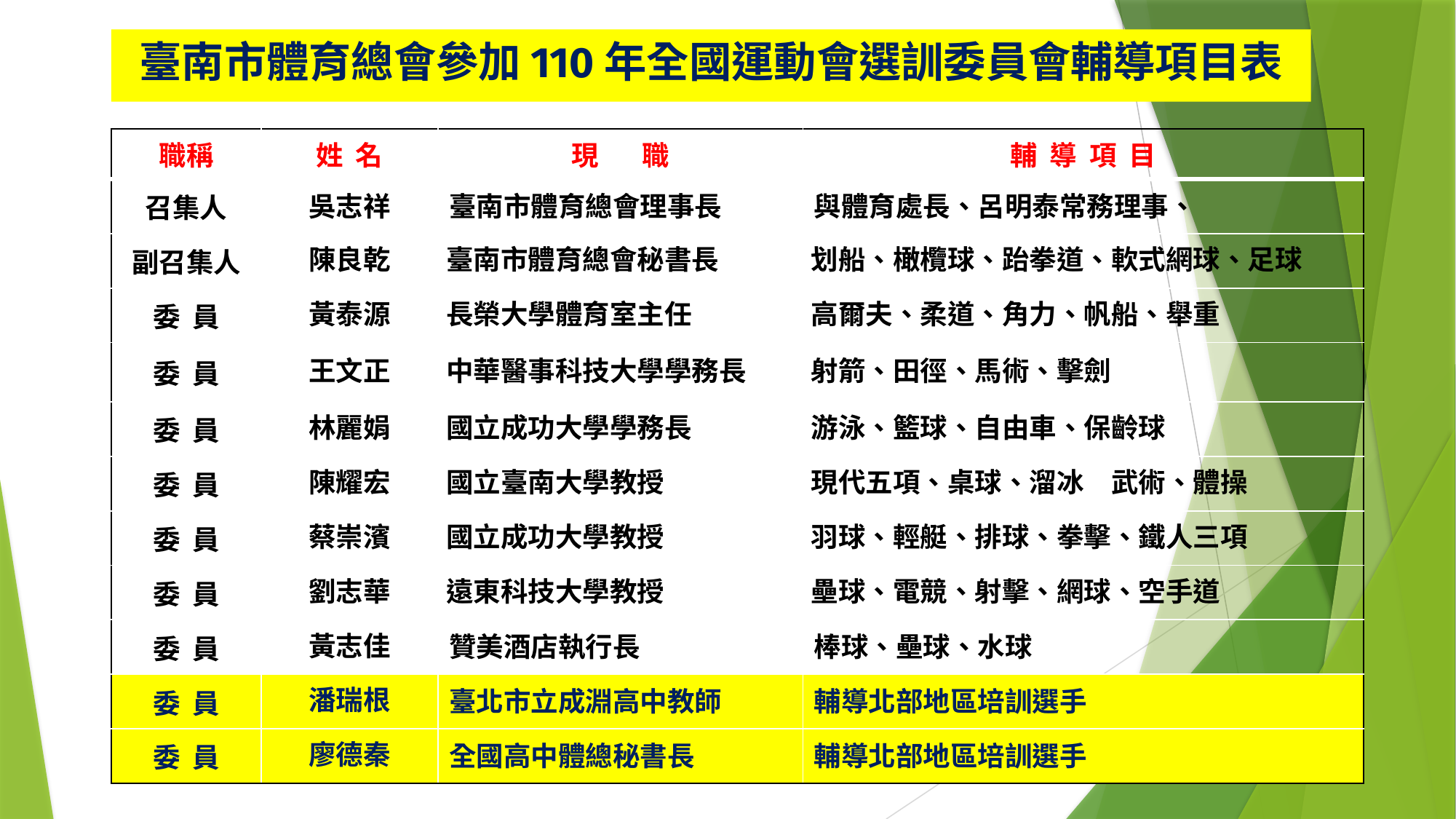

# 臺南市體育總會參加110年全國運動會選訓委員會輔導項目表
| 職稱 | 姓 名 | 現 職 | 輔 導 項 目 |
| --- | --- | --- | --- |
| 召集人 | 吳志祥 | 臺南市體育總會理事長 | 與體育處長、呂明泰常務理事、 |
| 副召集人 | 陳良乾 | 臺南市體育總會秘書長 | 划船、橄欖球、跆拳道、軟式網球、足球 |
| 委 員 | 黃泰源 | 長榮大學體育室主任 | 高爾夫、柔道、角力、帆船、舉重 |
| 委 員 | 王文正 | 中華醫事科技大學學務長 | 射箭、田徑、馬術、擊劍 |
| 委 員 | 林麗娟 | 國立成功大學學務長 | 游泳、籃球、自由車、保齡球 |
| 委 員 | 陳耀宏 | 國立臺南大學教授 | 現代五項、桌球、溜冰　武術、體操 |
| 委 員 | 蔡崇濱 | 國立成功大學教授 | 羽球、輕艇、排球、拳擊、鐵人三項 |
| 委 員 | 劉志華 | 遠東科技大學教授 | 壘球、電競、射擊、網球、空手道 |
| 委 員 | 黃志佳 | 贊美酒店執行長 | 棒球、壘球、水球 |
| 委 員 | 潘瑞根 | 臺北市立成淵高中教師 | 輔導北部地區培訓選手 |
| 委 員 | 廖德秦 | 全國高中體總秘書長 | 輔導北部地區培訓選手 |